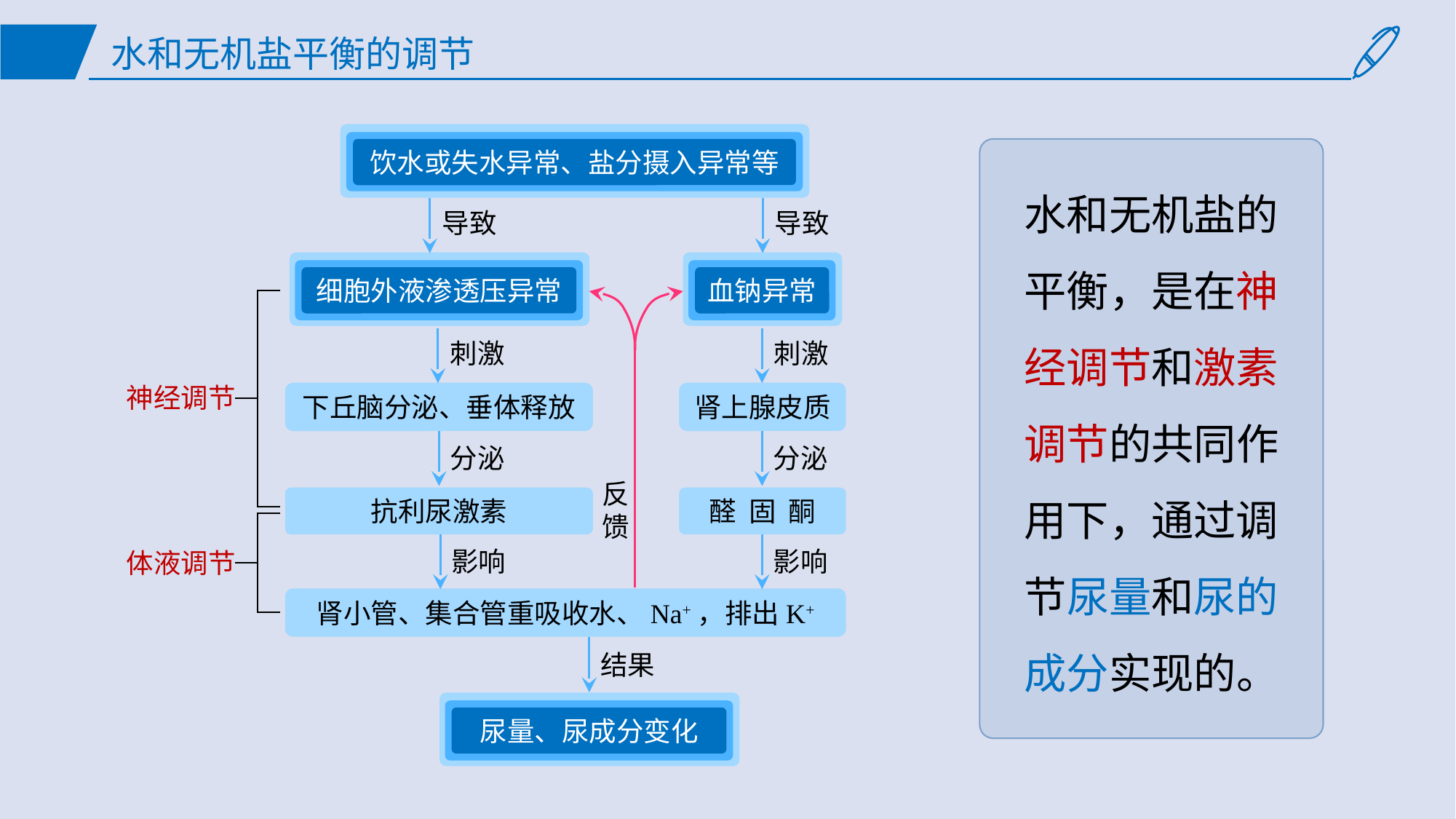

# 水和无机盐平衡的调节

饮水或失水异常、盐分摄入异常等

水和无机盐的平衡，是在神经调节和激素调节的共同作用下，通过调节尿量和尿的成分实现的。
导致
导致

血钠异常

细胞外液渗透压异常

反馈
刺激
刺激
神经调节
下丘脑分泌、垂体释放
肾上腺皮质
分泌
分泌
抗利尿激素
醛  固  酮

影响
影响
体液调节
肾小管、集合管重吸收水、Na+，排出K+
结果

尿量、尿成分变化